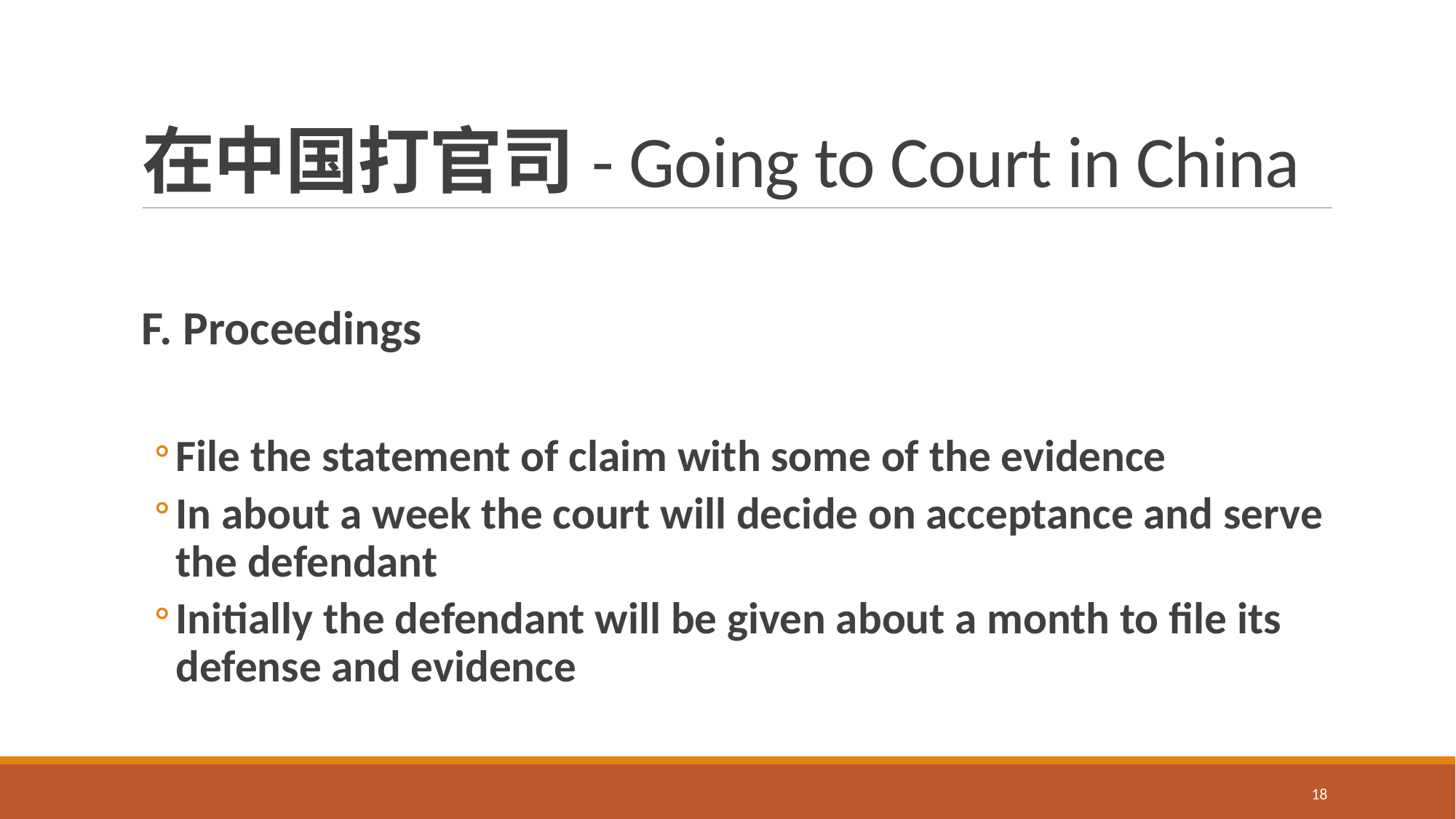

# 在中国打官司- Going to Court in China

F. Proceedings

File the statement of claim with some of the evidence
In about a week the court will decide on acceptance and serve the defendant
Initially the defendant will be given about a month to file its defense and evidence

18